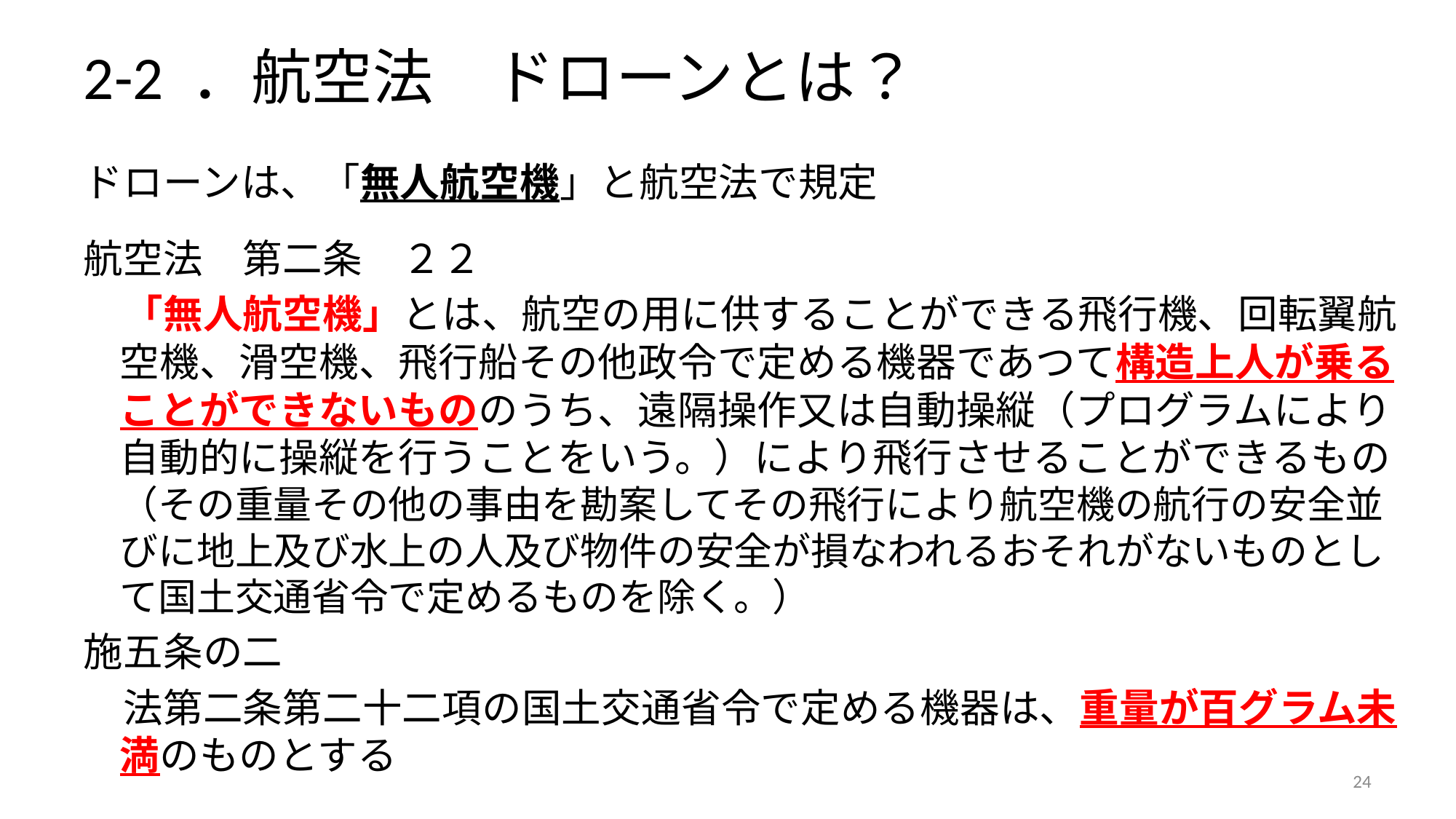

# 2-2 ．航空法　ドローンとは？
ドローンは、「無人航空機」と航空法で規定

航空法　第二条　２２
　「無人航空機」とは、航空の用に供することができる飛行機、回転翼航空機、滑空機、飛行船その他政令で定める機器であつて構造上人が乗ることができないもののうち、遠隔操作又は自動操縦（プログラムにより自動的に操縦を行うことをいう。）により飛行させることができるもの（その重量その他の事由を勘案してその飛行により航空機の航行の安全並びに地上及び水上の人及び物件の安全が損なわれるおそれがないものとして国土交通省令で定めるものを除く。）
施五条の二
　法第二条第二十二項の国土交通省令で定める機器は、重量が百グラム未満のものとする
24